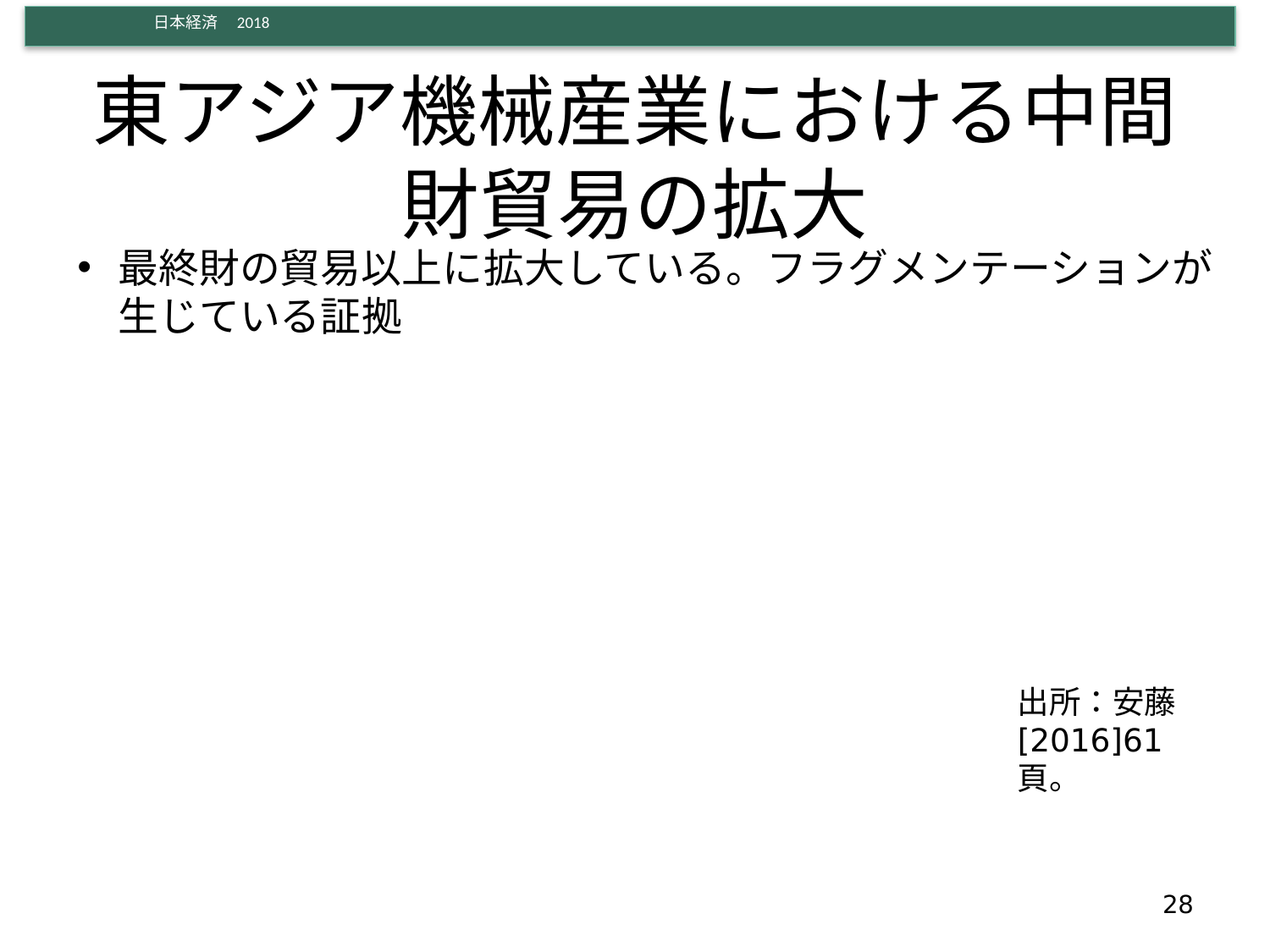

# 東アジア機械産業における中間財貿易の拡大
最終財の貿易以上に拡大している。フラグメンテーションが生じている証拠
出所：安藤[2016]61頁。
28